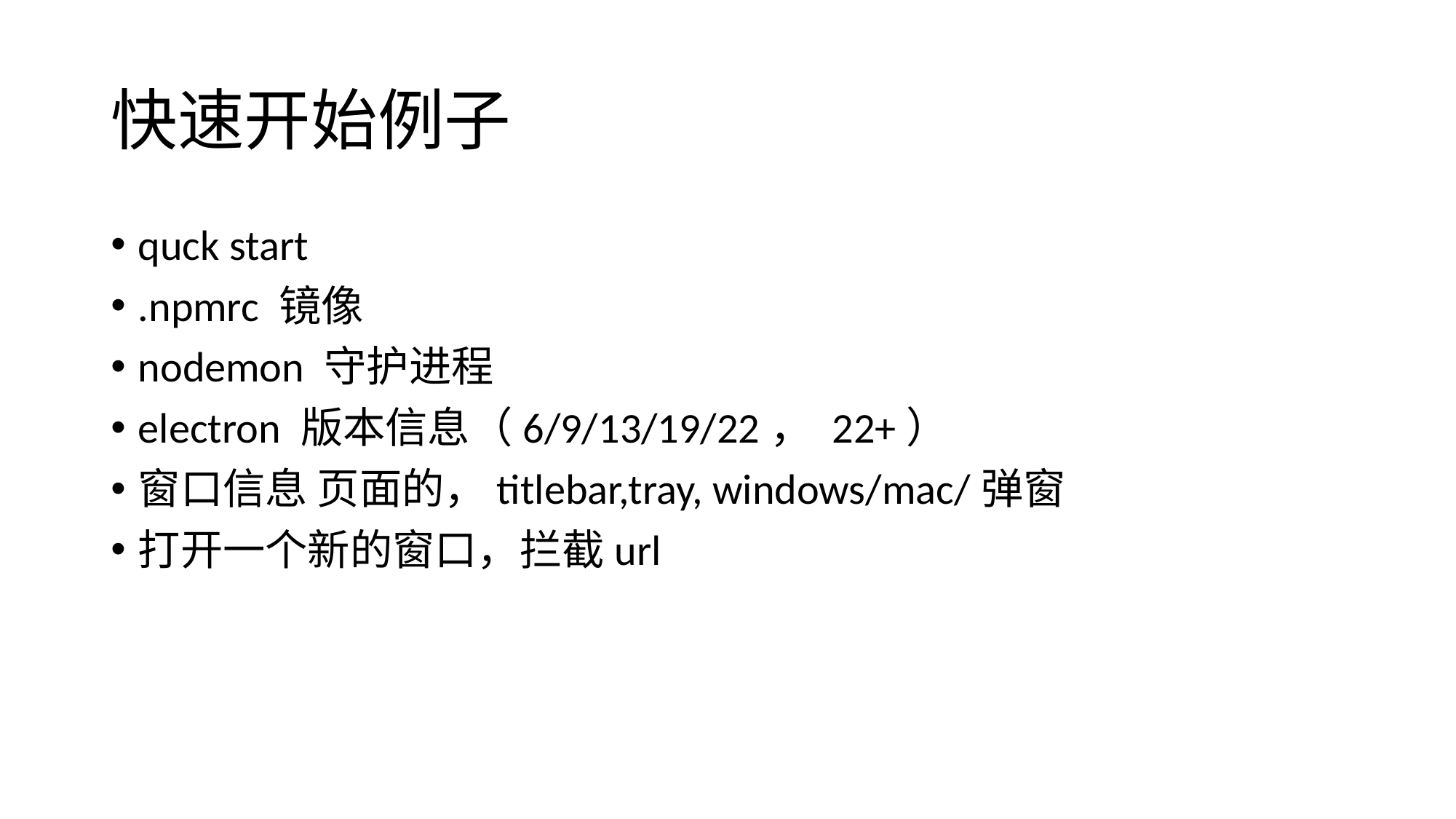

# 快速开始例子
quck start
.npmrc 镜像
nodemon 守护进程
electron 版本信息（6/9/13/19/22， 22+）
窗口信息 页面的，titlebar,tray, windows/mac/弹窗
打开一个新的窗口，拦截url